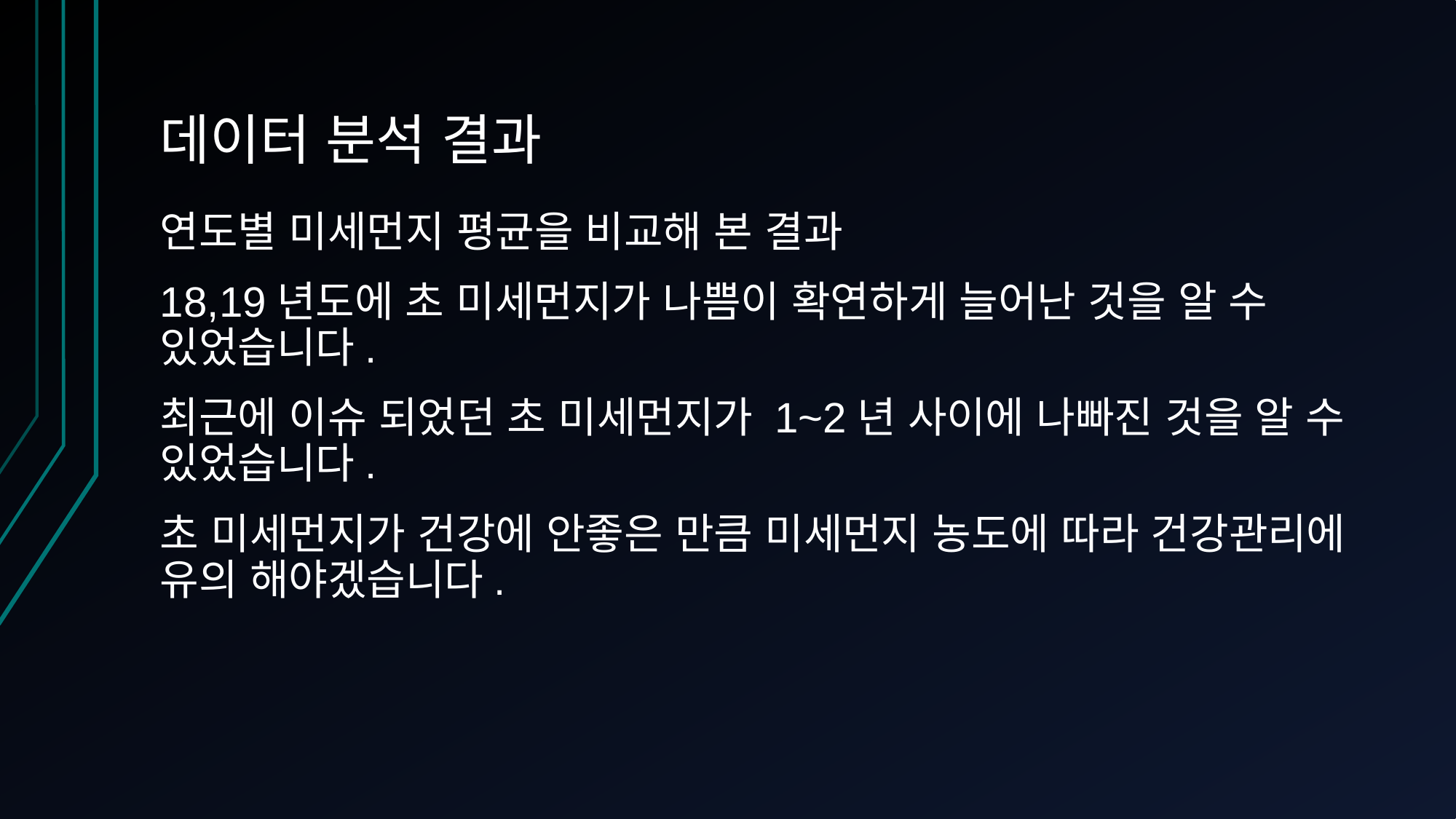

# 데이터 분석 결과
연도별 미세먼지 평균을 비교해 본 결과
18,19년도에 초 미세먼지가 나쁨이 확연하게 늘어난 것을 알 수 있었습니다.
최근에 이슈 되었던 초 미세먼지가 1~2년 사이에 나빠진 것을 알 수 있었습니다.
초 미세먼지가 건강에 안좋은 만큼 미세먼지 농도에 따라 건강관리에 유의 해야겠습니다.